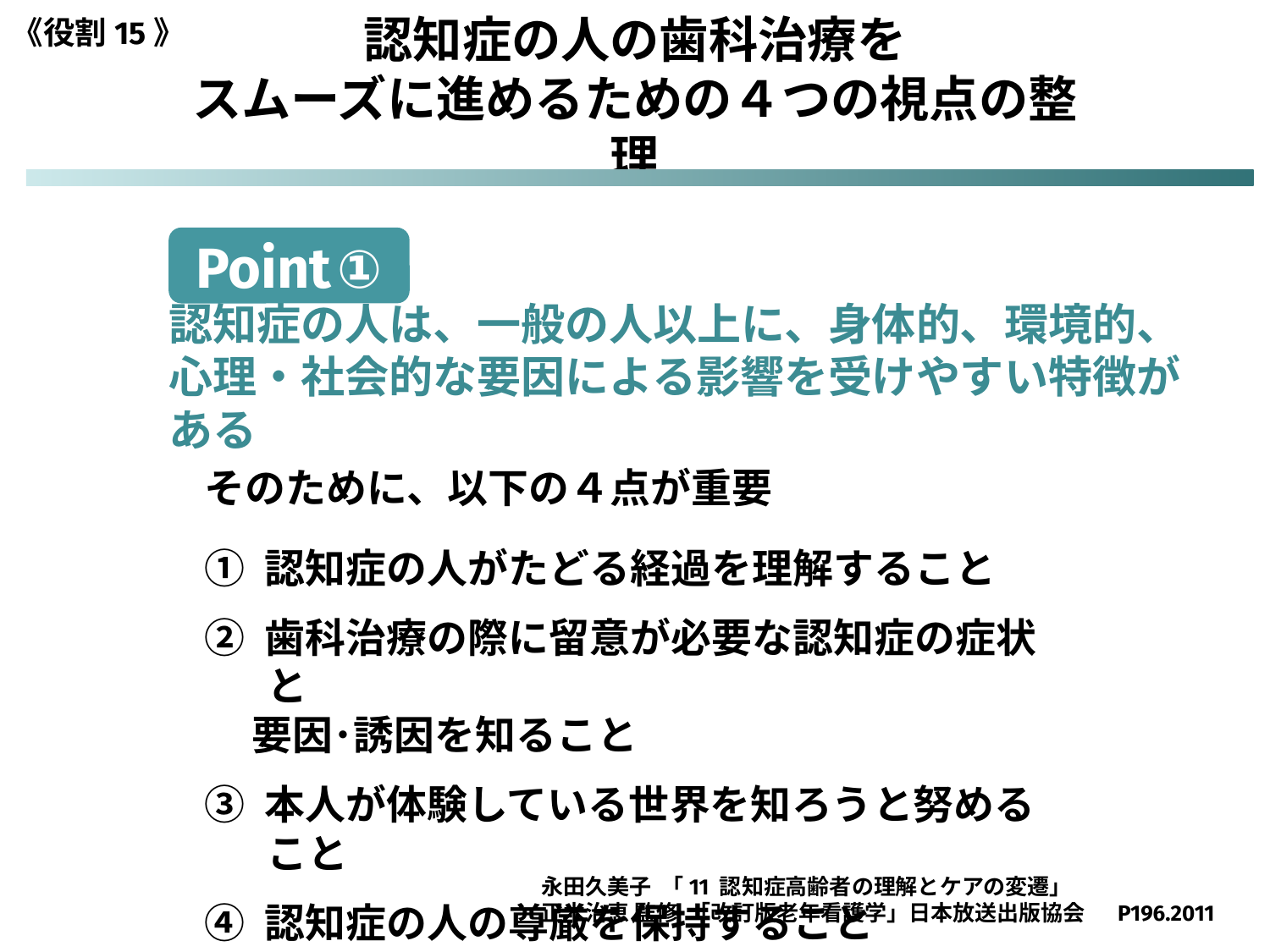

《役割15》
認知症の人の歯科治療を
スムーズに進めるための４つの視点の整理

Point ①
認知症の人は、一般の人以上に、身体的、環境的、
心理・社会的な要因による影響を受けやすい特徴がある
そのために、以下の４点が重要
① 認知症の人がたどる経過を理解すること
② 歯科治療の際に留意が必要な認知症の症状と
    要因･誘因を知ること
③ 本人が体験している世界を知ろうと努めること
④ 認知症の人の尊厳を保持すること
永田久美子  「11 認知症高齢者の理解とケアの変遷」
正木治恵 監修  「改訂版老年看護学」日本放送出版協会 　P196.2011